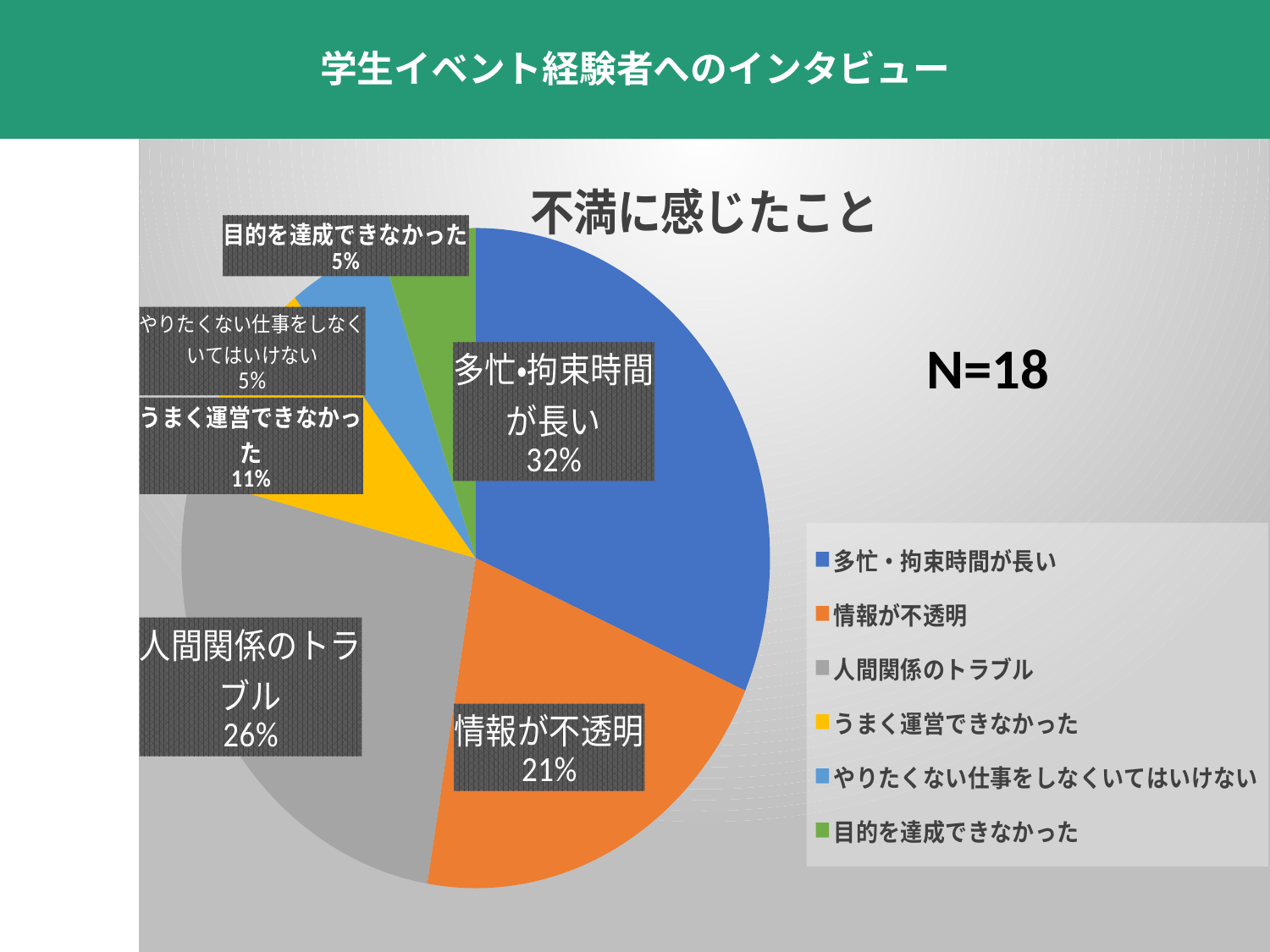

学生イベント経験者へのインタビュー

### Chart: 不満に感じたこと

| Category |  |
|---|---|
| 多忙・拘束時間が長い | 6.0 |
| 情報が不透明 | 4.0 |
| 人間関係のトラブル | 5.0 |
| うまく運営できなかった | 2.0 |
| やりたくない仕事をしなくいてはいけない | 1.0 |
| 目的を達成できなかった | 1.0 |
N=18